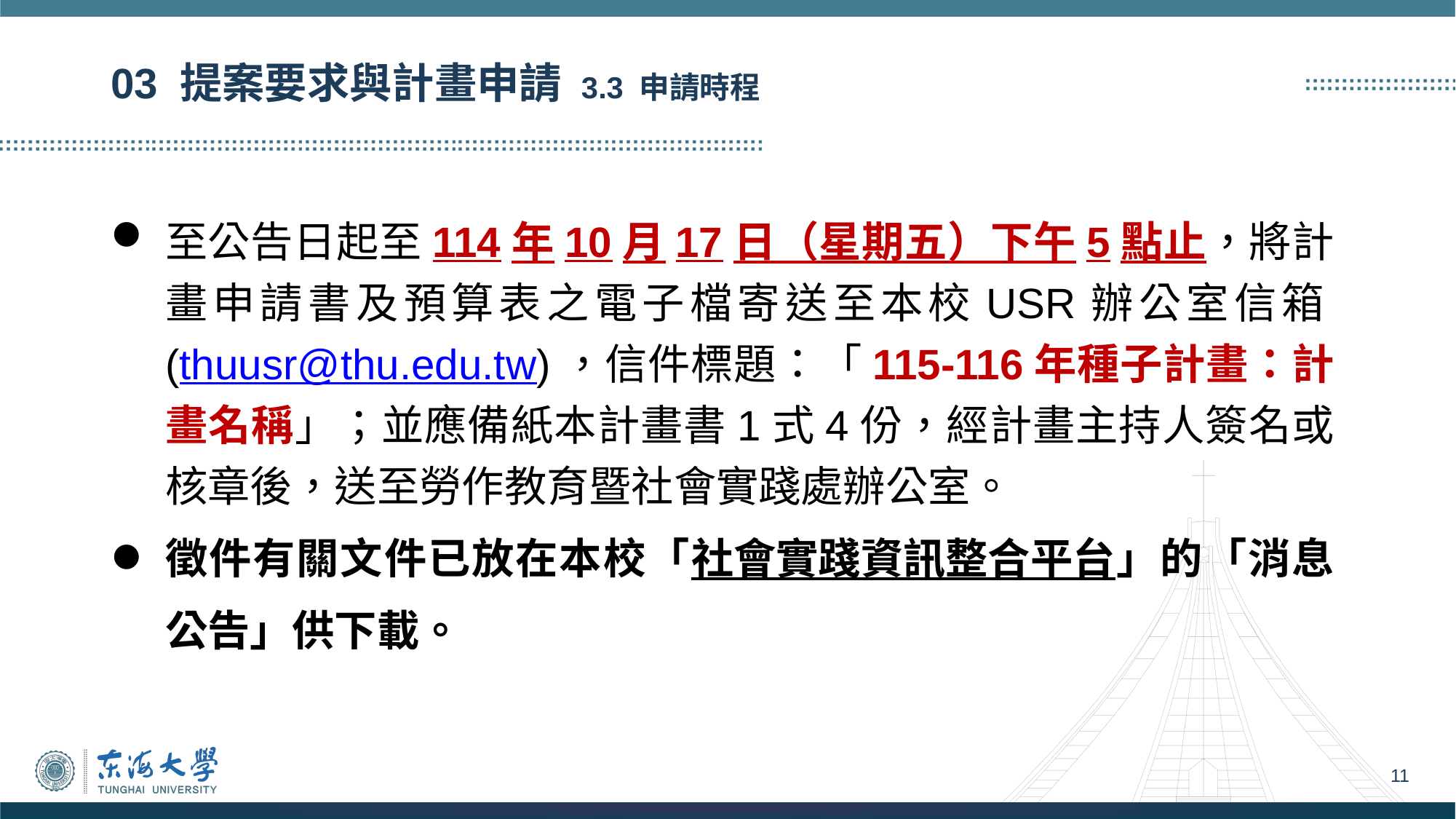

# 03 提案要求與計畫申請 3.3 申請時程
至公告日起至114年10月17日（星期五）下午5點止，將計畫申請書及預算表之電子檔寄送至本校USR辦公室信箱(thuusr@thu.edu.tw)，信件標題：「115-116年種子計畫：計畫名稱」；並應備紙本計畫書1式4份，經計畫主持人簽名或核章後，送至勞作教育暨社會實踐處辦公室。
徵件有關文件已放在本校「社會實踐資訊整合平台」的「消息公告」供下載。
11